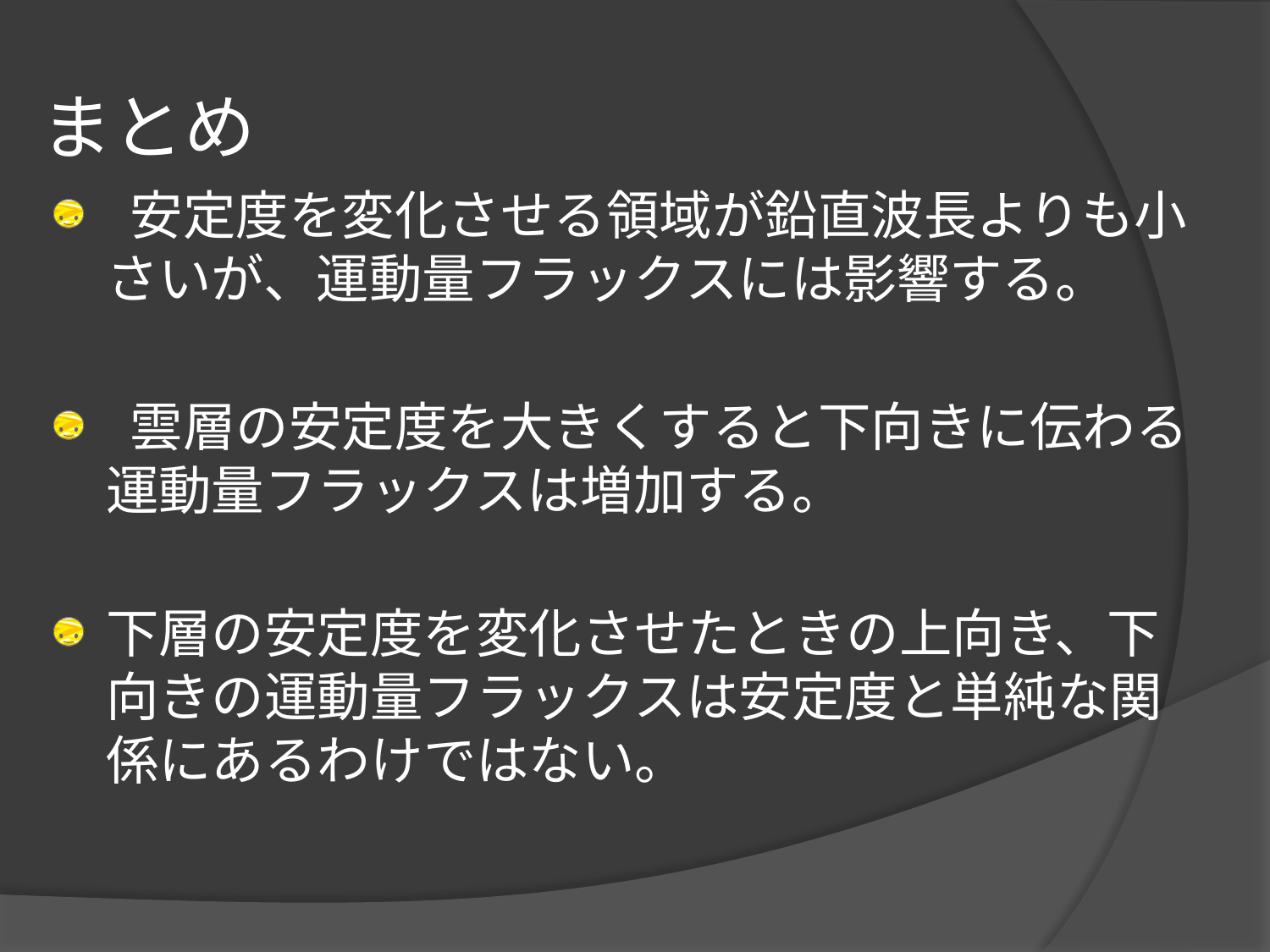

# まとめ
 安定度を変化させる領域が鉛直波長よりも小さいが、運動量フラックスには影響する。

 雲層の安定度を大きくすると下向きに伝わる運動量フラックスは増加する。

下層の安定度を変化させたときの上向き、下向きの運動量フラックスは安定度と単純な関係にあるわけではない。